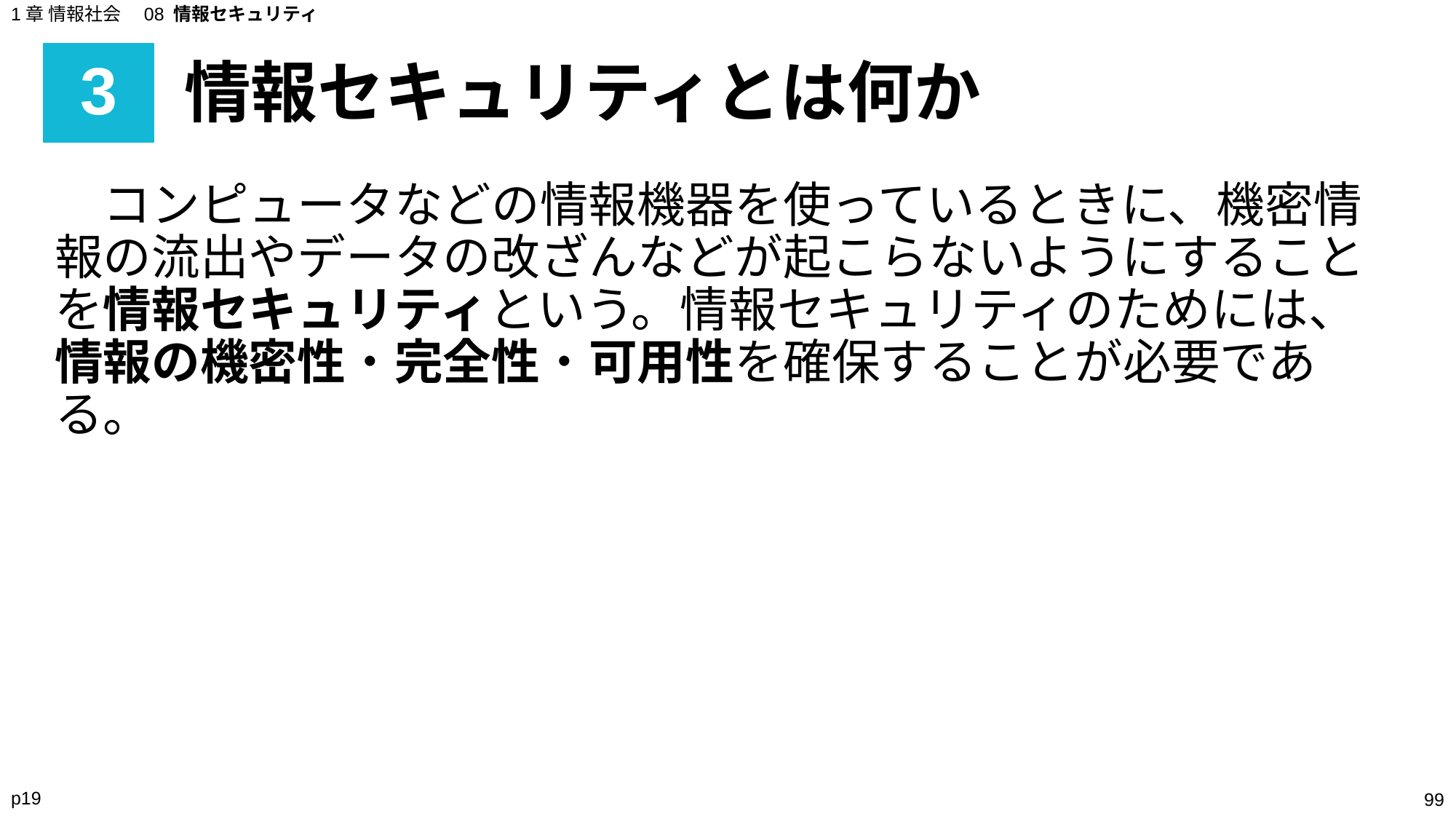

1章 情報社会　08 情報セキュリティ

# 3
情報セキュリティとは何か
　コンピュータなどの情報機器を使っているときに、機密情報の流出やデータの改ざんなどが起こらないようにすることを情報セキュリティという。情報セキュリティのためには、情報の機密性・完全性・可用性を確保することが必要である。
p19
99